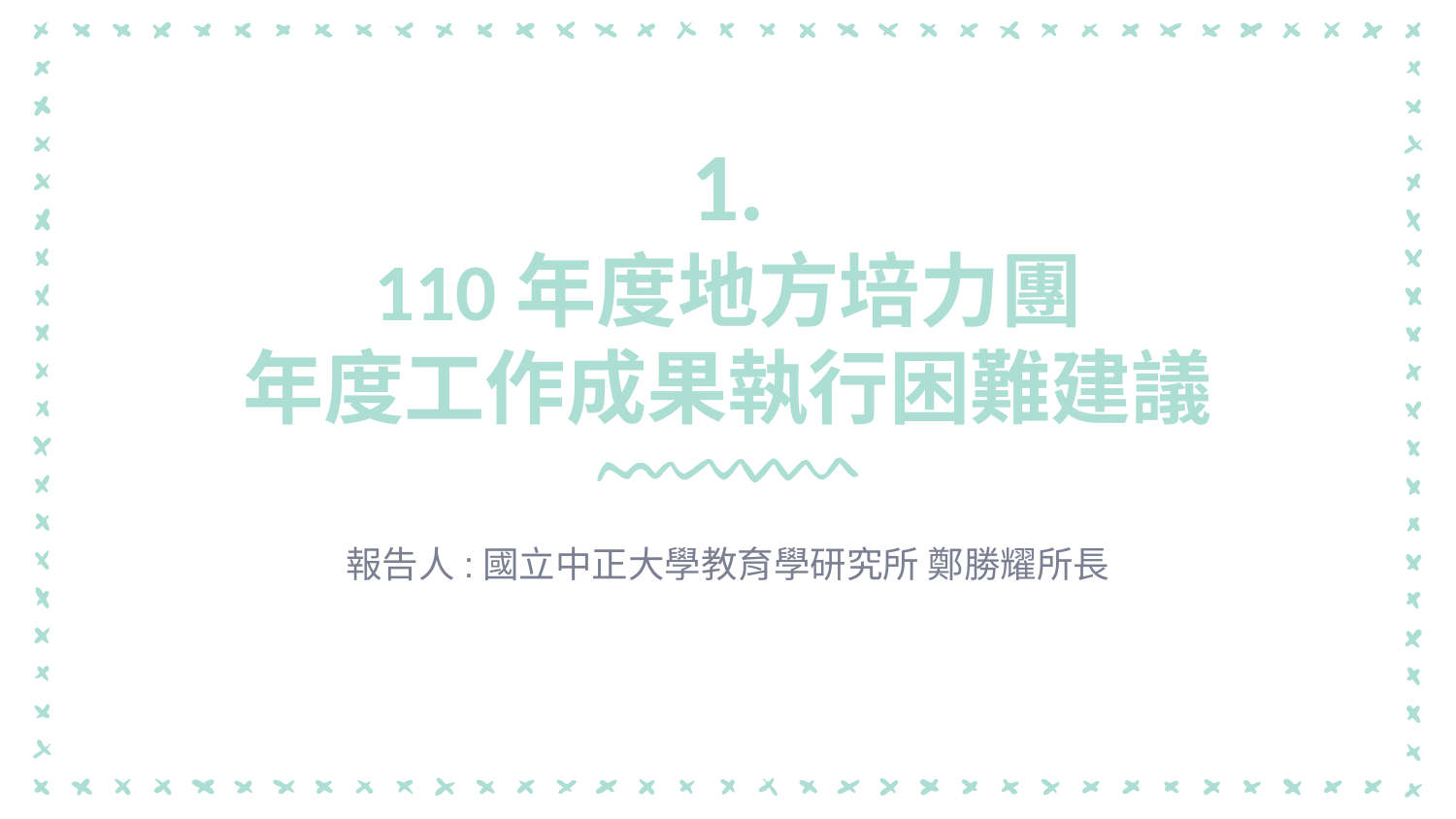

# 1. 110年度地方培力團 年度工作成果執行困難建議
報告人:國立中正大學教育學研究所 鄭勝耀所長